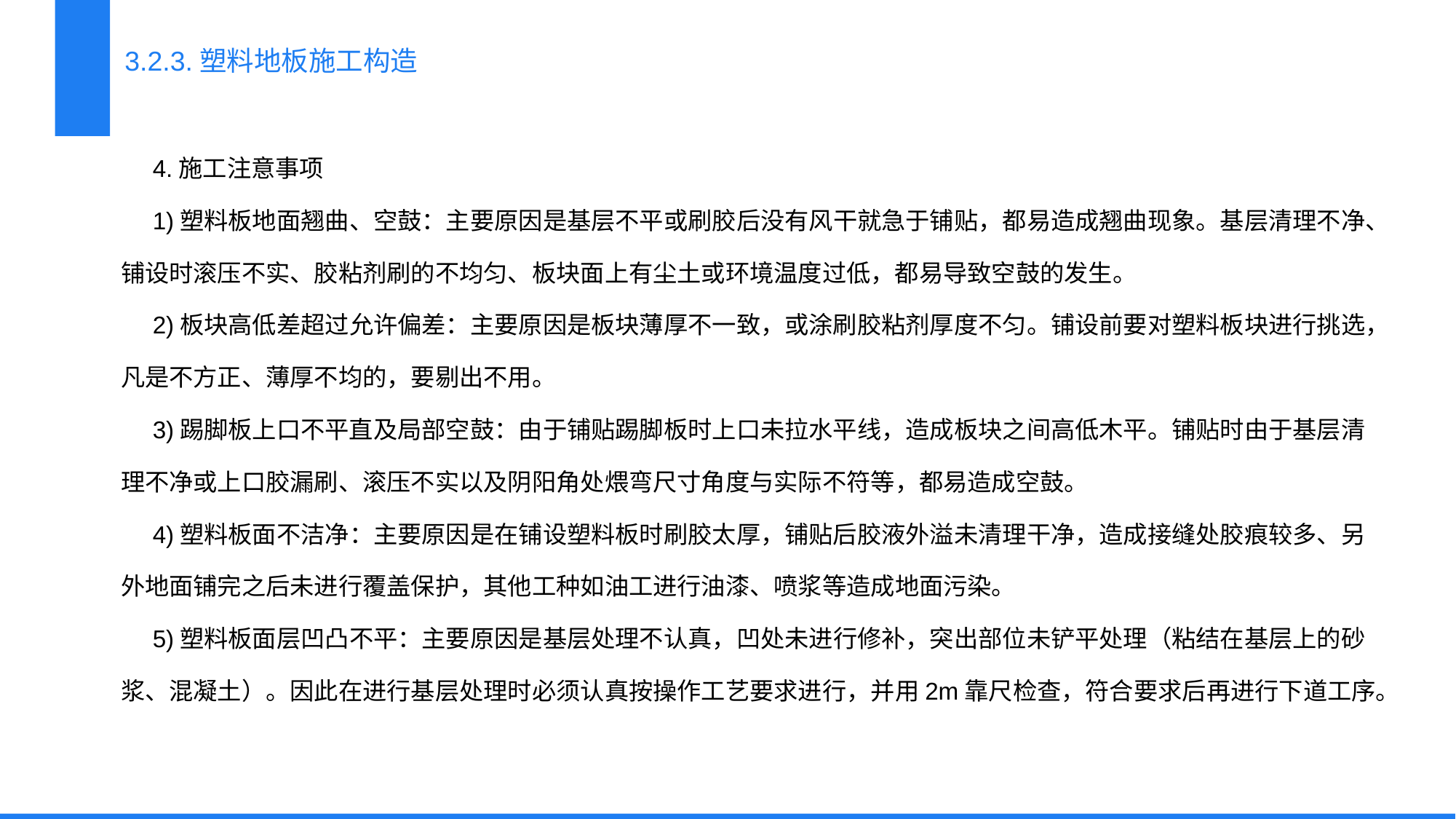

3.2.3.塑料地板施工构造

4.施工注意事项
1)塑料板地面翘曲、空鼓：主要原因是基层不平或刷胶后没有风干就急于铺贴，都易造成翘曲现象。基层清理不净、铺设时滚压不实、胶粘剂刷的不均匀、板块面上有尘土或环境温度过低，都易导致空鼓的发生。
2)板块高低差超过允许偏差：主要原因是板块薄厚不一致，或涂刷胶粘剂厚度不匀。铺设前要对塑料板块进行挑选，凡是不方正、薄厚不均的，要剔出不用。
3)踢脚板上口不平直及局部空鼓：由于铺贴踢脚板时上口未拉水平线，造成板块之间高低木平。铺贴时由于基层清理不净或上口胶漏刷、滚压不实以及阴阳角处煨弯尺寸角度与实际不符等，都易造成空鼓。
4)塑料板面不洁净：主要原因是在铺设塑料板时刷胶太厚，铺贴后胶液外溢未清理干净，造成接缝处胶痕较多、另外地面铺完之后未进行覆盖保护，其他工种如油工进行油漆、喷浆等造成地面污染。
5)塑料板面层凹凸不平：主要原因是基层处理不认真，凹处未进行修补，突出部位未铲平处理（粘结在基层上的砂浆、混凝土）。因此在进行基层处理时必须认真按操作工艺要求进行，并用2m靠尺检查，符合要求后再进行下道工序。